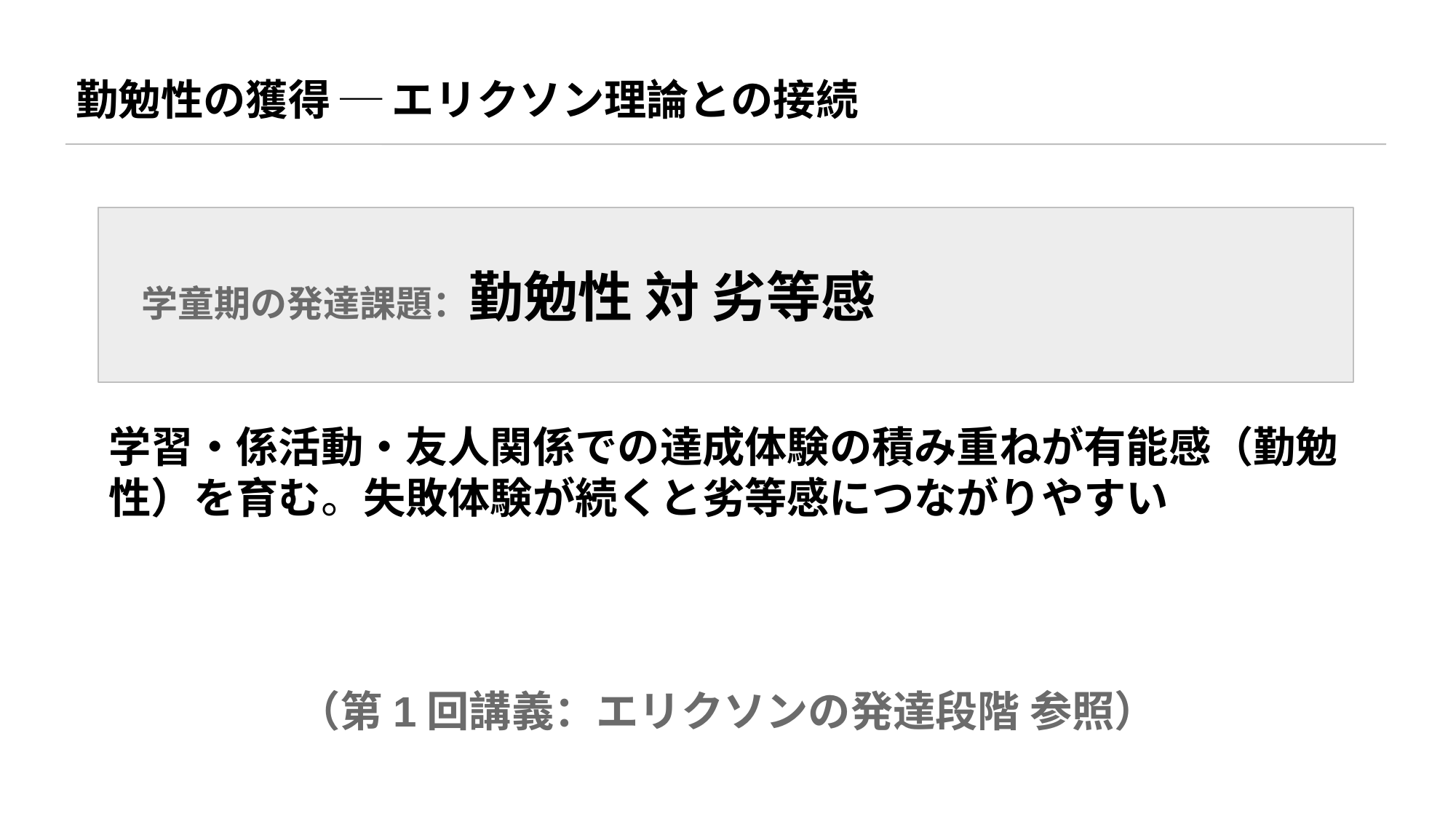

勤勉性の獲得 ─ エリクソン理論との接続

学童期の発達課題：勤勉性 対 劣等感
学習・係活動・友人関係での達成体験の積み重ねが有能感（勤勉性）を育む。失敗体験が続くと劣等感につながりやすい
（第1回講義：エリクソンの発達段階 参照）